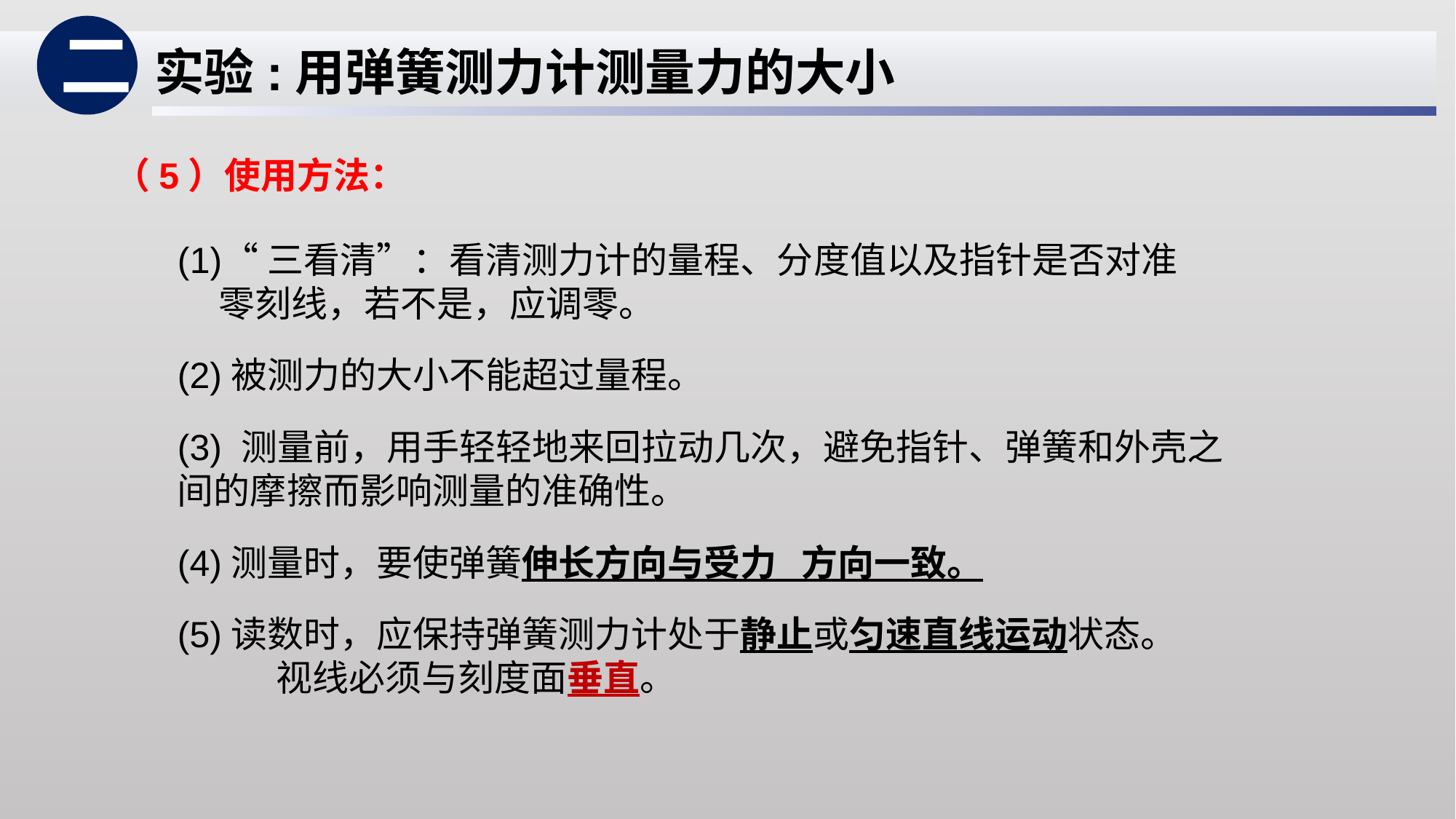

二

实验:用弹簧测力计测量力的大小

（5）使用方法：
“三看清”：看清测力计的量程、分度值以及指针是否对准零刻线，若不是，应调零。
(2)被测力的大小不能超过量程。
(3) 测量前，用手轻轻地来回拉动几次，避免指针、弹簧和外壳之间的摩擦而影响测量的准确性。
(4)测量时，要使弹簧伸长方向与受力   方向一致。

(5)读数时，应保持弹簧测力计处于静止或匀速直线运动状态。
           视线必须与刻度面垂直。